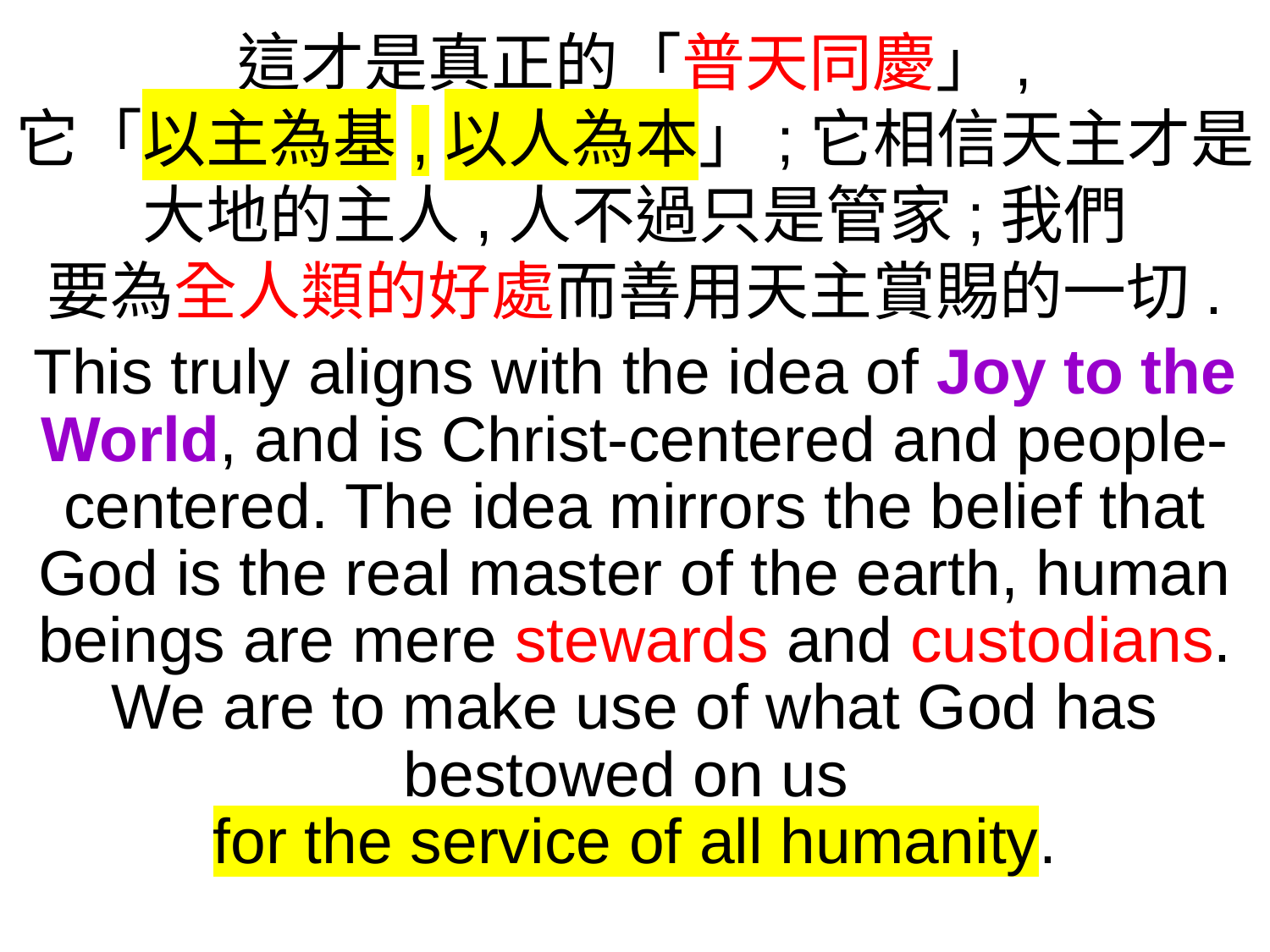

這才是真正的「普天同慶」,
它「以主為基,以人為本」;它相信天主才是
大地的主人,人不過只是管家;我們
要為全人類的好處而善用天主賞賜的一切.
This truly aligns with the idea of Joy to the World, and is Christ-centered and people-centered. The idea mirrors the belief that God is the real master of the earth, human beings are mere stewards and custodians. We are to make use of what God has bestowed on us
for the service of all humanity.